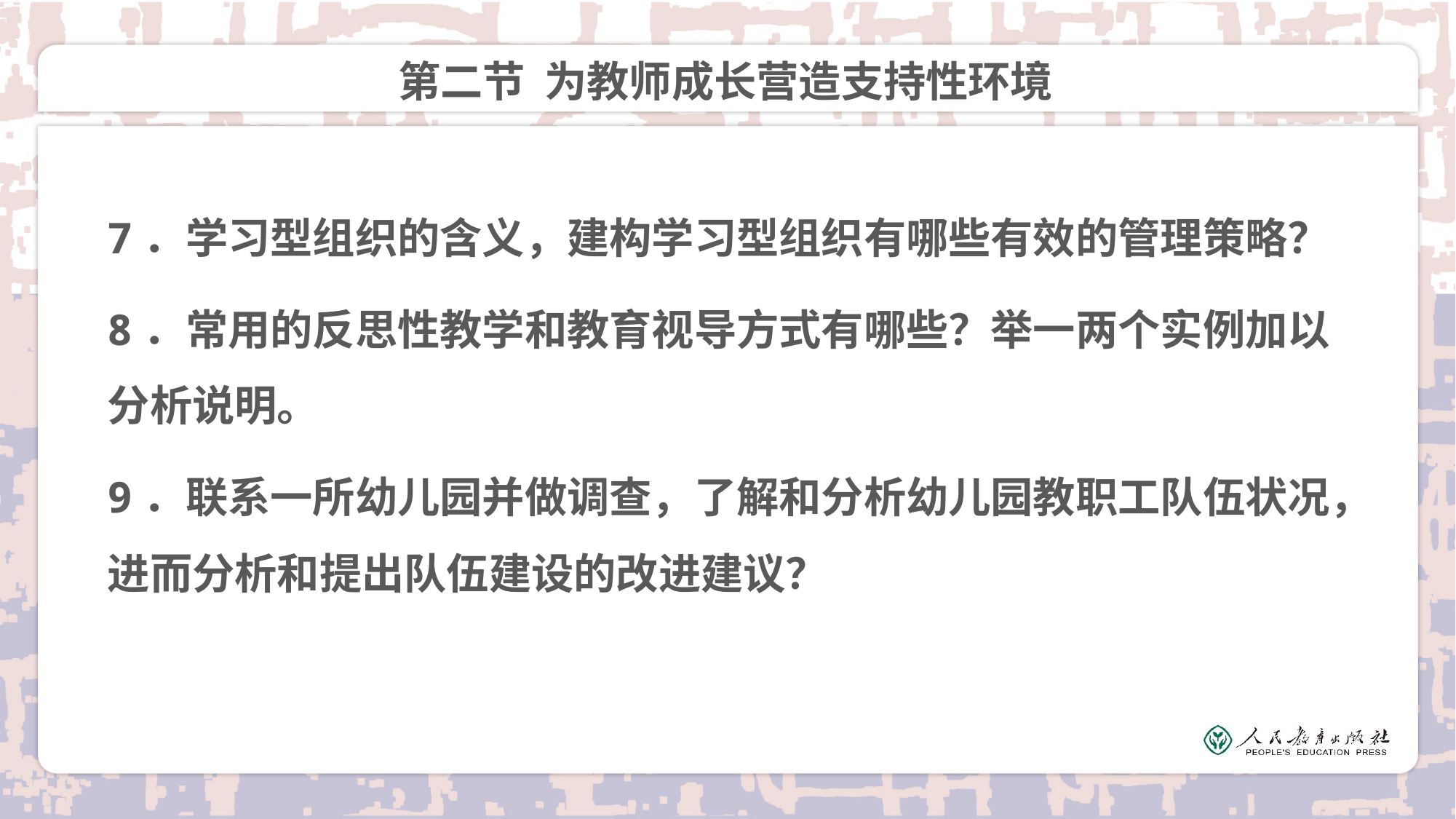

# 第二节  为教师成长营造支持性环境
7．学习型组织的含义，建构学习型组织有哪些有效的管理策略？
8．常用的反思性教学和教育视导方式有哪些？举一两个实例加以分析说明。
9．联系一所幼儿园并做调查，了解和分析幼儿园教职工队伍状况，进而分析和提出队伍建设的改进建议？